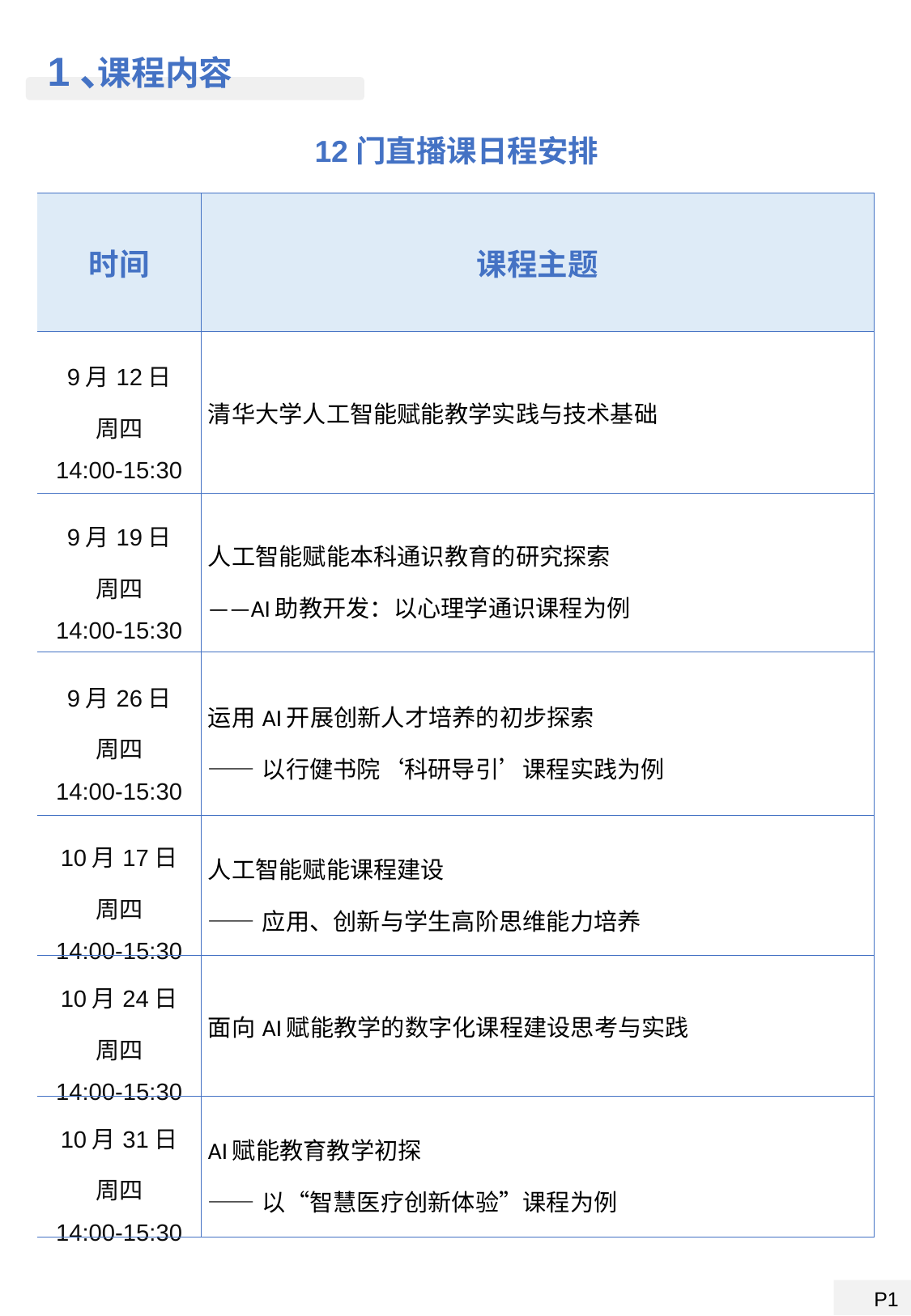

1、
课程内容

12门直播课日程安排
| 时间 | 课程主题 |
| --- | --- |
| 9月12日 周四 14:00-15:30 | 清华大学人工智能赋能教学实践与技术基础 |
| 9月19日 周四 14:00-15:30 | 人工智能赋能本科通识教育的研究探索 ——AI助教开发：以心理学通识课程为例 |
| 9月26日 周四 14:00-15:30 | 运用AI开展创新人才培养的初步探索 ——以行健书院‘科研导引’课程实践为例 |
| 10月17日 周四 14:00-15:30 | 人工智能赋能课程建设 ——应用、创新与学生高阶思维能力培养 |
| 10月24日 周四 14:00-15:30 | 面向AI赋能教学的数字化课程建设思考与实践 |
| 10月31日 周四 14:00-15:30 | AI赋能教育教学初探 ——以“智慧医疗创新体验”课程为例 |
P1